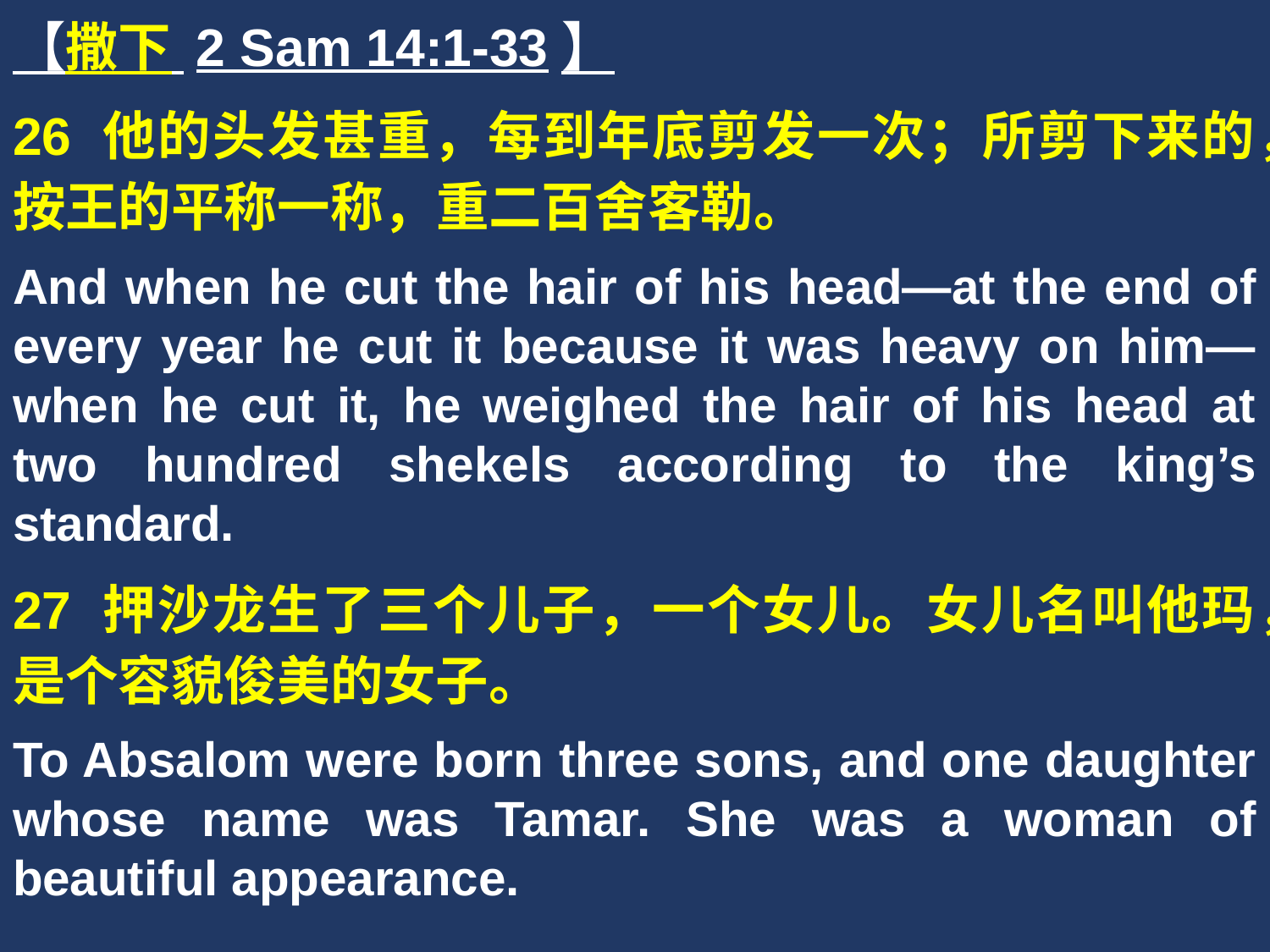

【撒下 2 Sam 14:1-33】
26 他的头发甚重，每到年底剪发一次；所剪下来的，按王的平称一称，重二百舍客勒。
And when he cut the hair of his head—at the end of every year he cut it because it was heavy on him—when he cut it, he weighed the hair of his head at two hundred shekels according to the king’s standard.
27 押沙龙生了三个儿子，一个女儿。女儿名叫他玛，是个容貌俊美的女子。
To Absalom were born three sons, and one daughter whose name was Tamar. She was a woman of beautiful appearance.